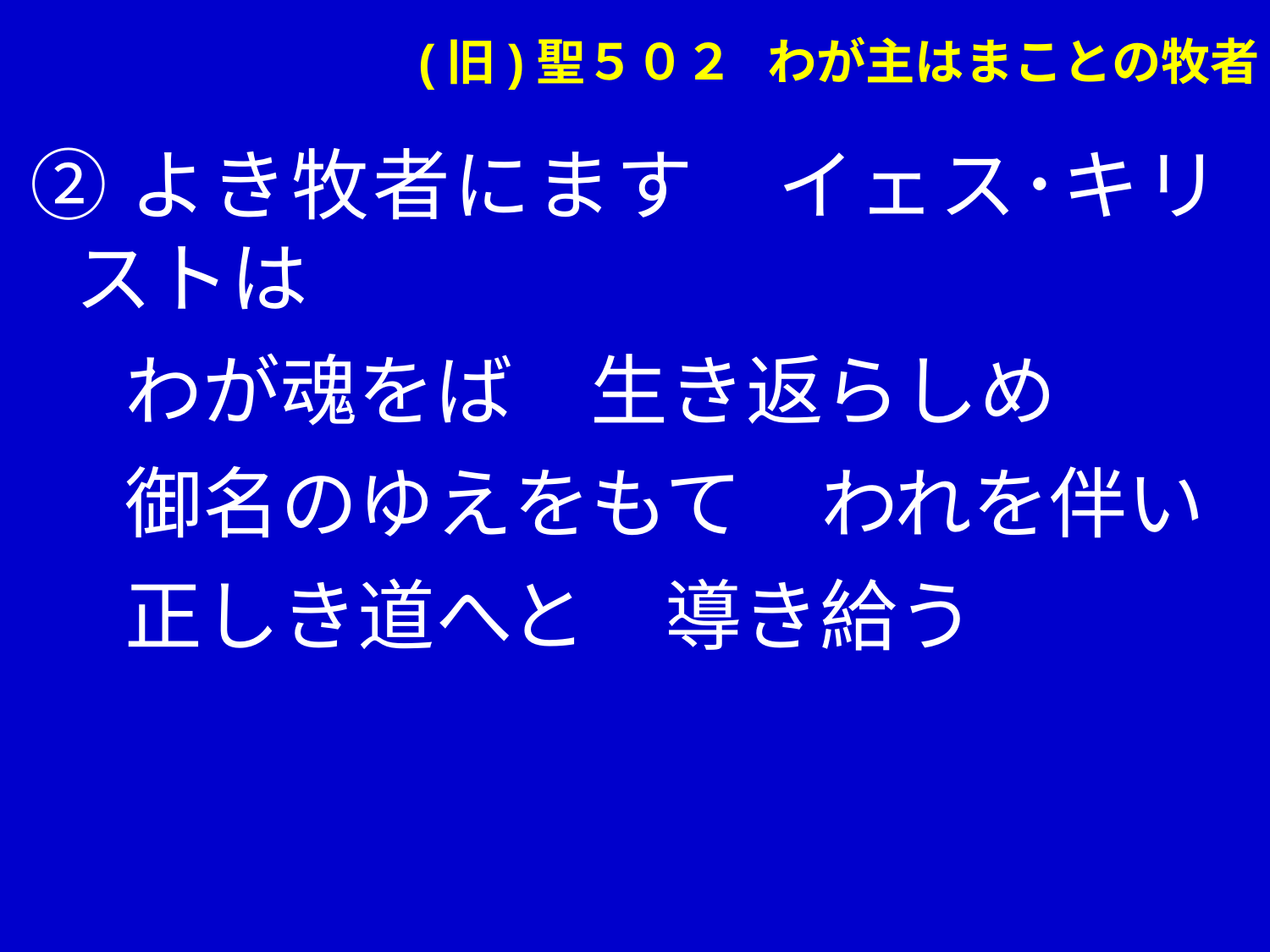

(旧)聖５０２   わが主はまことの牧者
②よき牧者にます　イェス･キリストは
　 わが魂をば　生き返らしめ
　 御名のゆえをもて　われを伴い
　 正しき道へと　導き給う